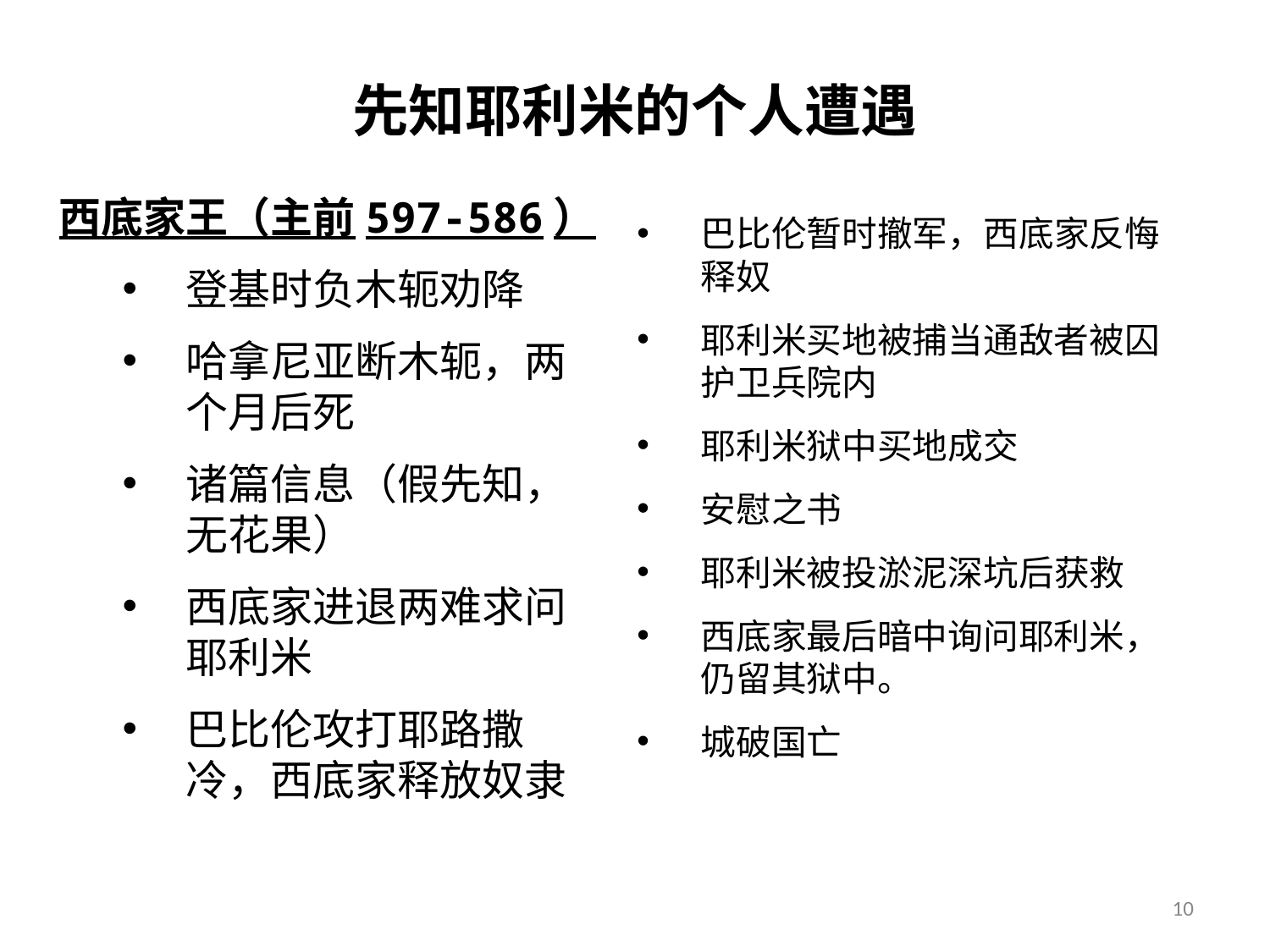

# 先知耶利米的个人遭遇
西底家王（主前597-586）
登基时负木轭劝降
哈拿尼亚断木轭，两个月后死
诸篇信息（假先知，无花果）
西底家进退两难求问耶利米
巴比伦攻打耶路撒冷，西底家释放奴隶
巴比伦暂时撤军，西底家反悔释奴
耶利米买地被捕当通敌者被囚护卫兵院内
耶利米狱中买地成交
安慰之书
耶利米被投淤泥深坑后获救
西底家最后暗中询问耶利米，仍留其狱中。
城破国亡

10